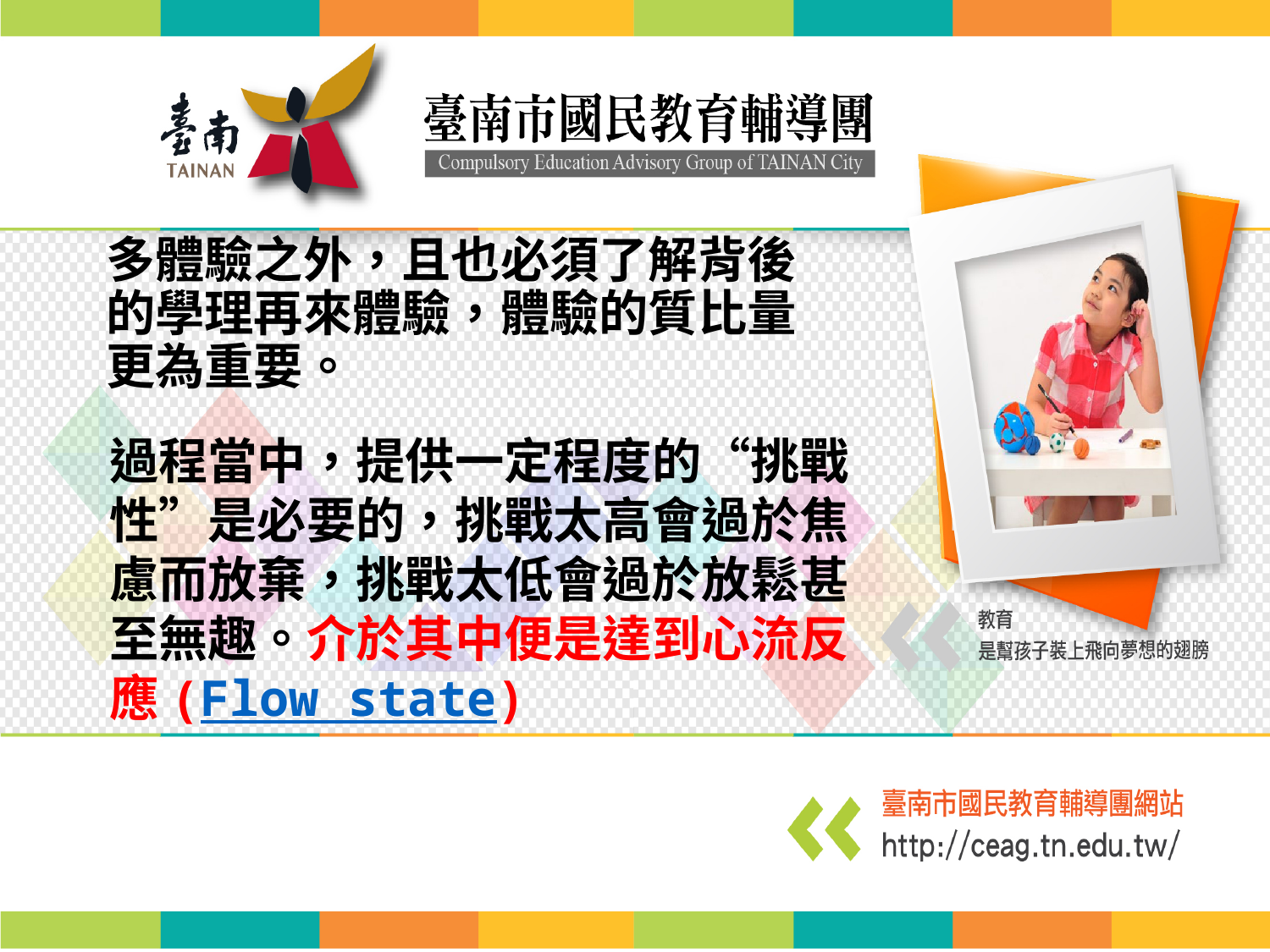

# 多體驗之外，且也必須了解背後的學理再來體驗，體驗的質比量更為重要。
過程當中，提供一定程度的“挑戰性”是必要的，挑戰太高會過於焦慮而放棄，挑戰太低會過於放鬆甚至無趣。介於其中便是達到心流反應(Flow state)